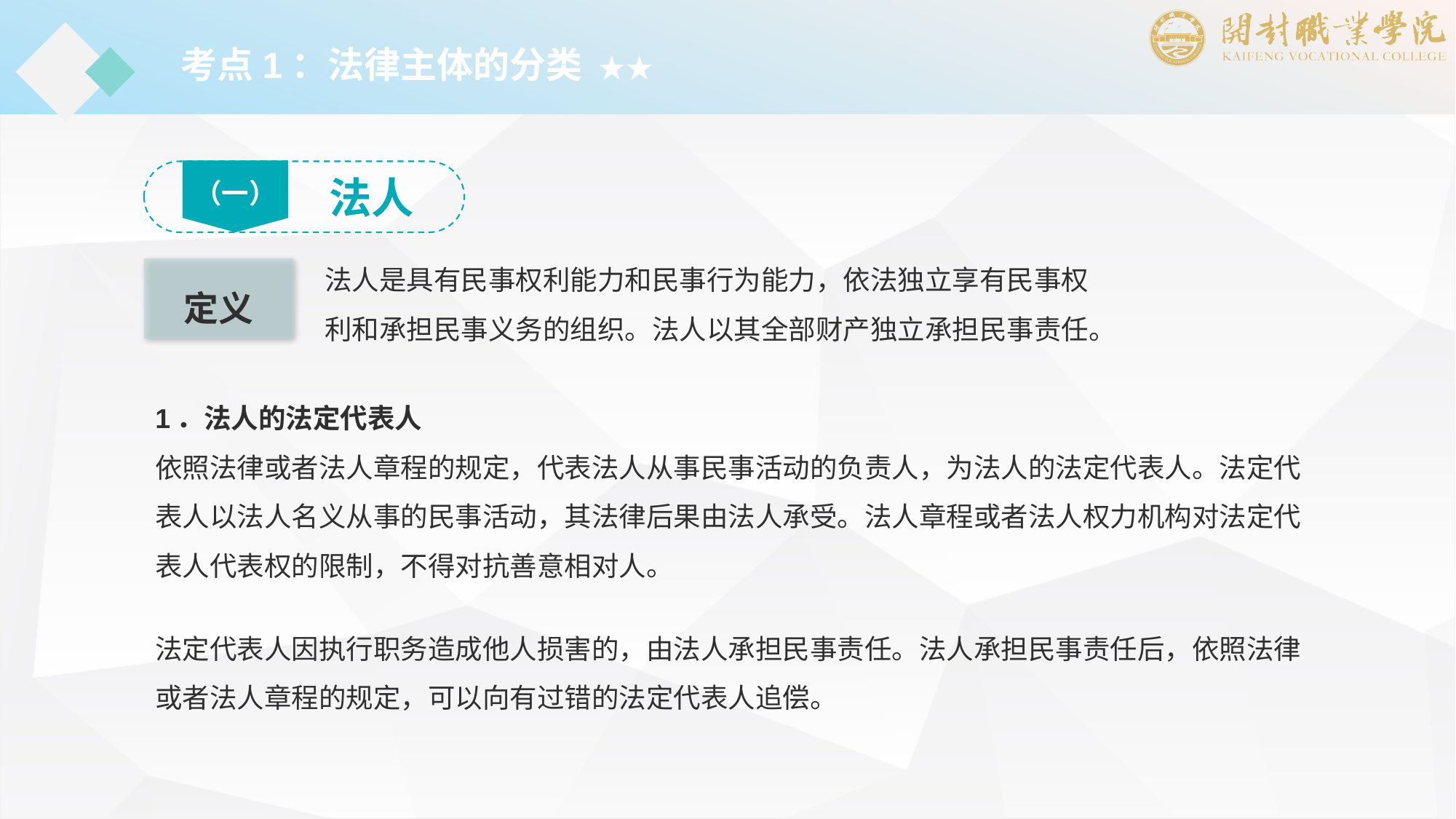

考点1：法律主体的分类  ★★
（一）

法人
法人是具有民事权利能力和民事行为能力，依法独立享有民事权利和承担民事义务的组织。法人以其全部财产独立承担民事责任。

定义
1．法人的法定代表人
依照法律或者法人章程的规定，代表法人从事民事活动的负责人，为法人的法定代表人。法定代表人以法人名义从事的民事活动，其法律后果由法人承受。法人章程或者法人权力机构对法定代表人代表权的限制，不得对抗善意相对人。
法定代表人因执行职务造成他人损害的，由法人承担民事责任。法人承担民事责任后，依照法律或者法人章程的规定，可以向有过错的法定代表人追偿。